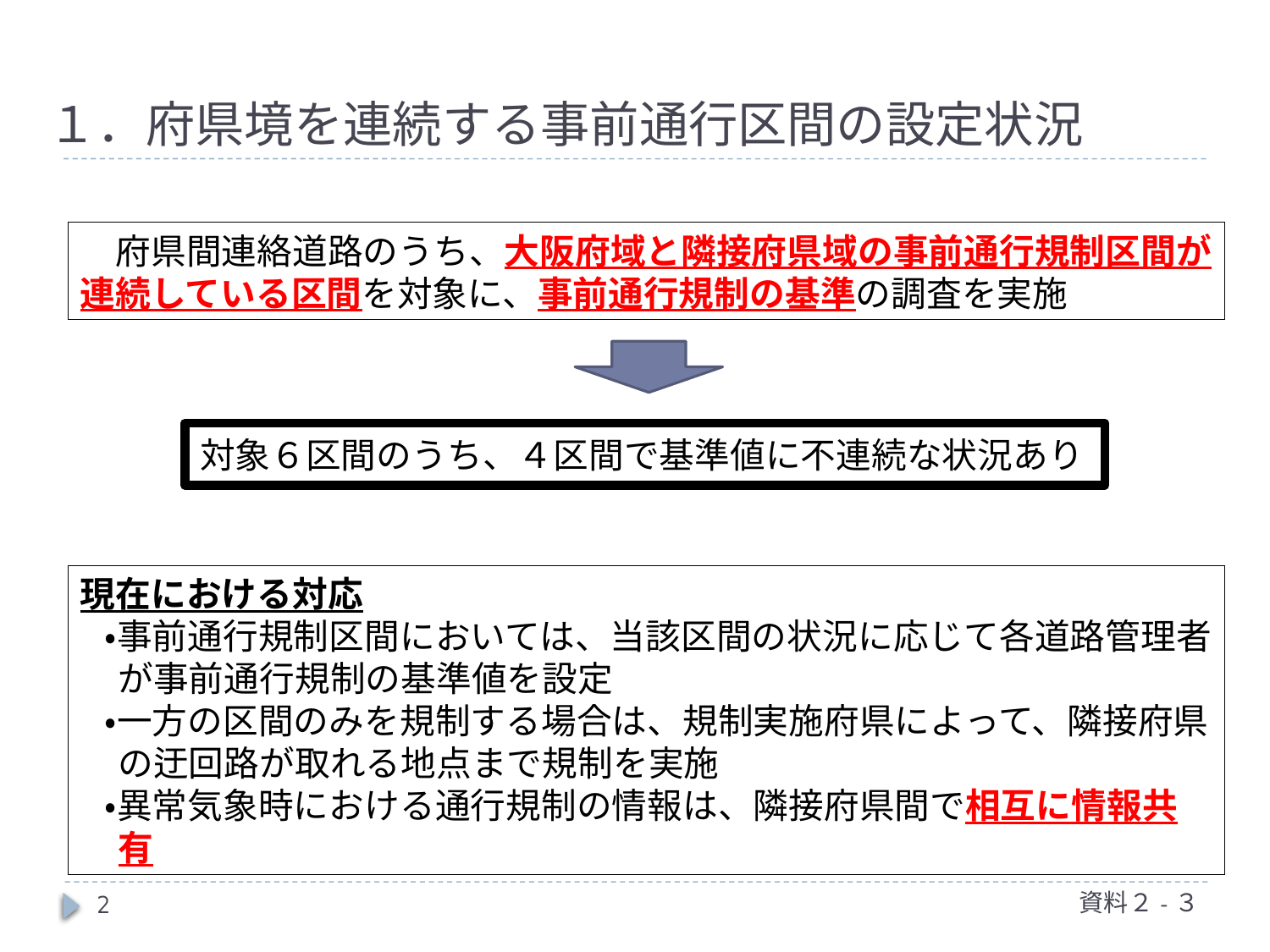

# １．府県境を連続する事前通行区間の設定状況
　府県間連絡道路のうち、大阪府域と隣接府県域の事前通行規制区間が連続している区間を対象に、事前通行規制の基準の調査を実施

対象６区間のうち、４区間で基準値に不連続な状況あり
現在における対応
・事前通行規制区間においては、当該区間の状況に応じて各道路管理者が事前通行規制の基準値を設定
・一方の区間のみを規制する場合は、規制実施府県によって、隣接府県の迂回路が取れる地点まで規制を実施
・異常気象時における通行規制の情報は、隣接府県間で相互に情報共有
資料２-３
2